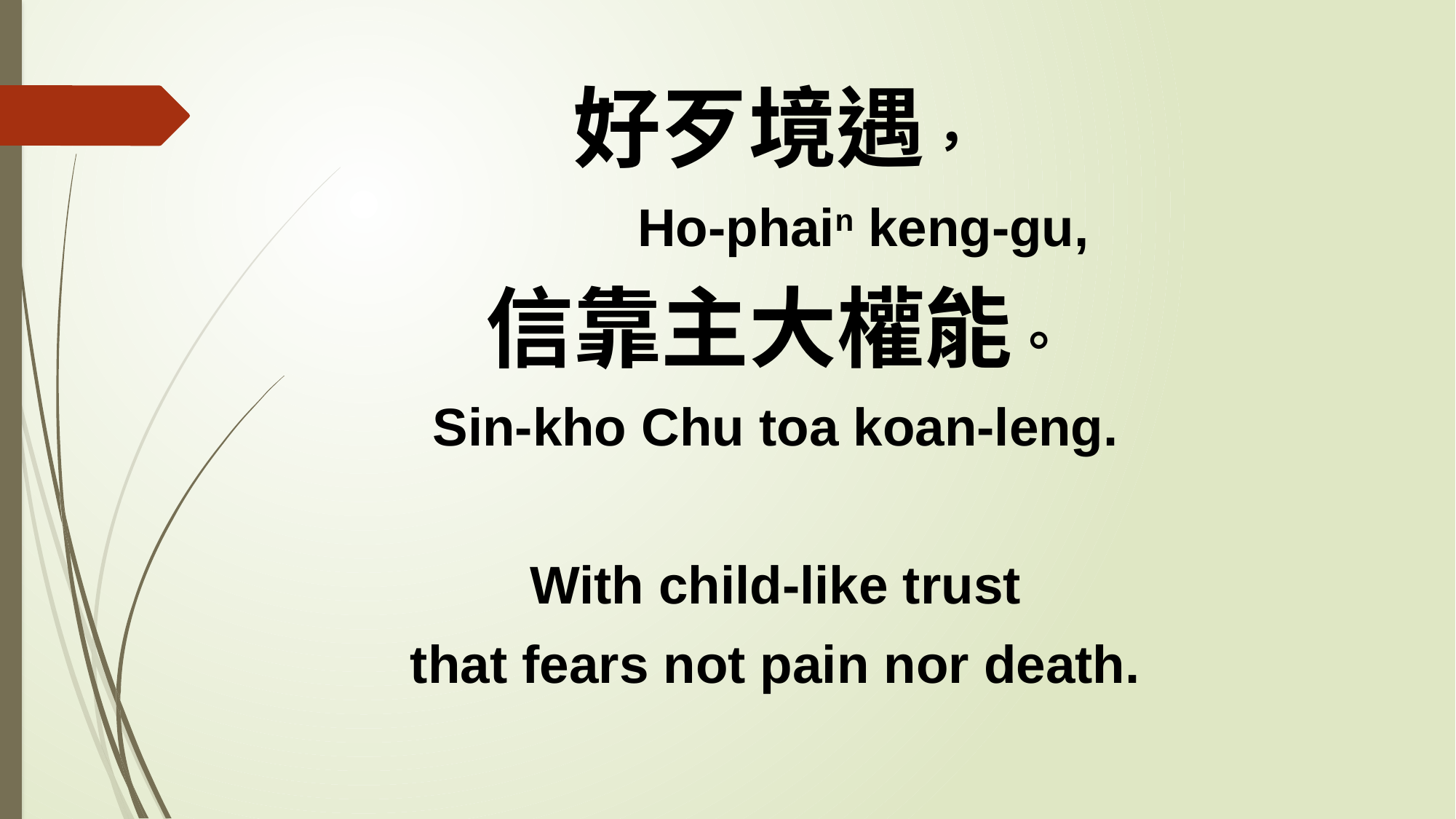

好歹境遇，
                          Ho-phain keng-gu,
信靠主大權能。
Sin-kho Chu toa koan-leng.

With child-like trust
that fears not pain nor death.